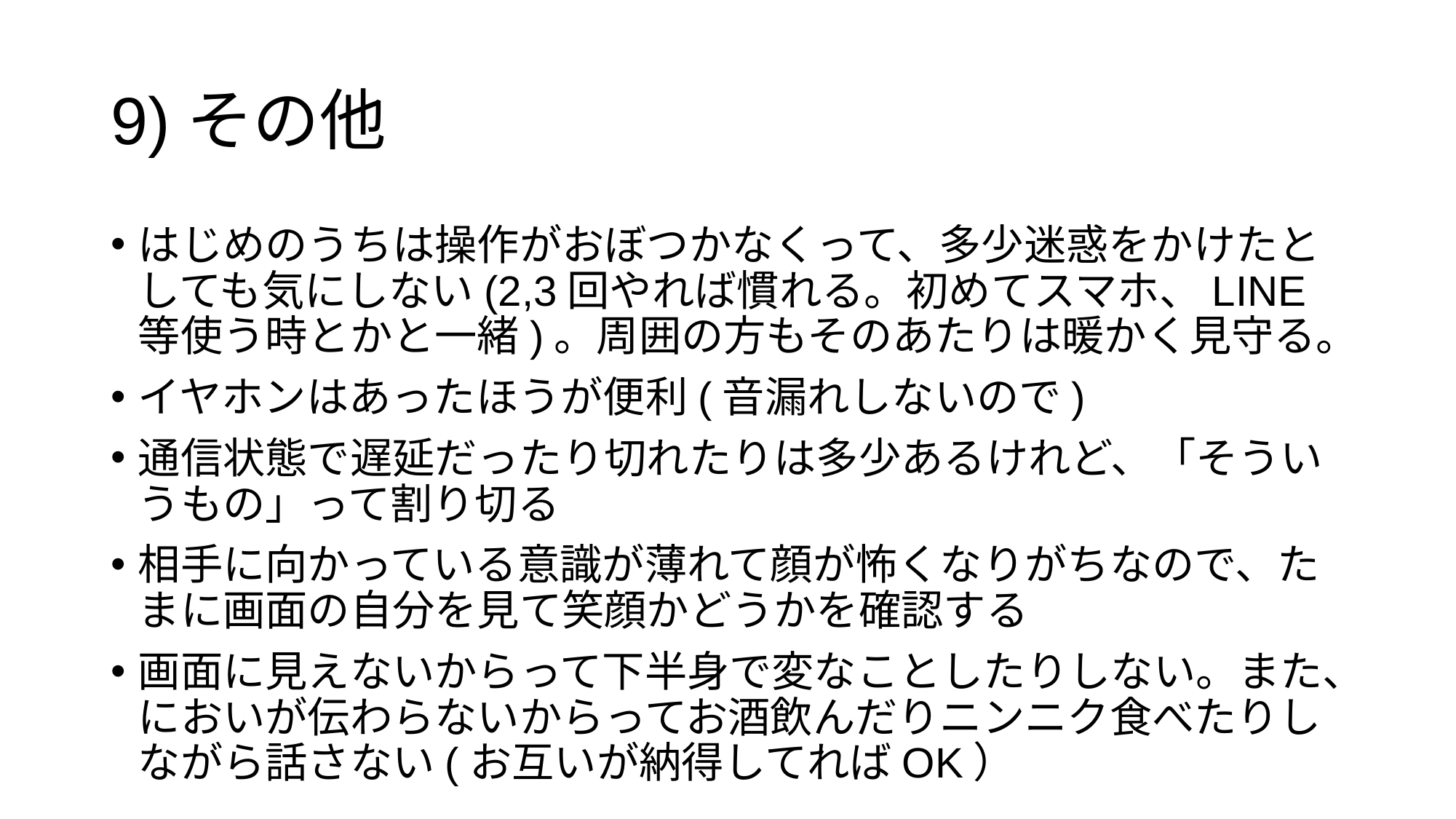

# 9)その他
はじめのうちは操作がおぼつかなくって、多少迷惑をかけたとしても気にしない(2,3回やれば慣れる。初めてスマホ、LINE等使う時とかと一緒)。周囲の方もそのあたりは暖かく見守る。
イヤホンはあったほうが便利(音漏れしないので)
通信状態で遅延だったり切れたりは多少あるけれど、「そういうもの」って割り切る
相手に向かっている意識が薄れて顔が怖くなりがちなので、たまに画面の自分を見て笑顔かどうかを確認する
画面に見えないからって下半身で変なことしたりしない。また、においが伝わらないからってお酒飲んだりニンニク食べたりしながら話さない(お互いが納得してればOK）